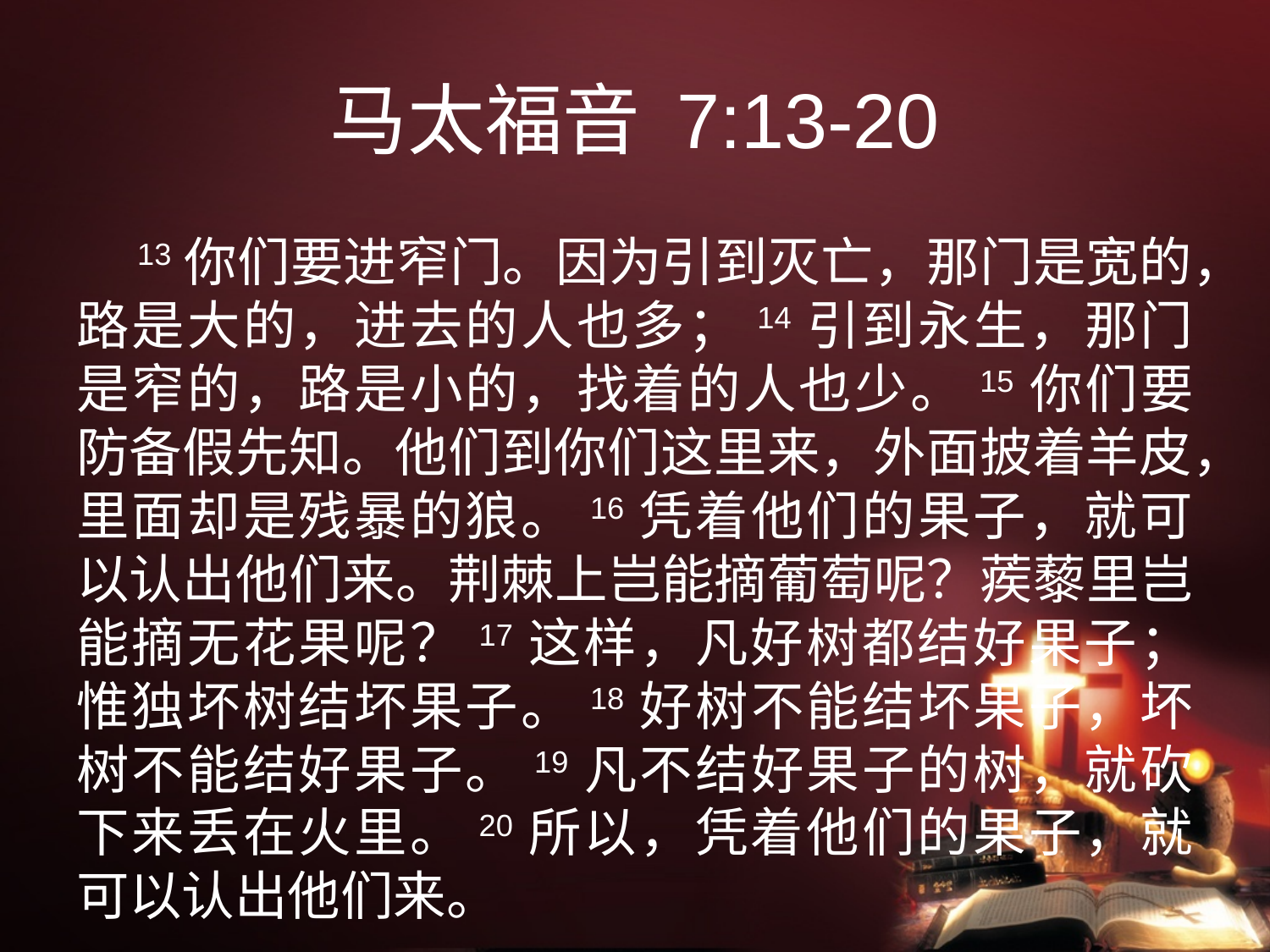

# 马太福音 7:13-20
       13你们要进窄门。因为引到灭亡，那门是宽的，路是大的，进去的人也多；14引到永生，那门是窄的，路是小的，找着的人也少。15你们要防备假先知。他们到你们这里来，外面披着羊皮，里面却是残暴的狼。16凭着他们的果子，就可以认出他们来。荆棘上岂能摘葡萄呢？蒺藜里岂能摘无花果呢？17这样，凡好树都结好果子；惟独坏树结坏果子。18好树不能结坏果子，坏树不能结好果子。19凡不结好果子的树，就砍下来丢在火里。20所以，凭着他们的果子，就可以认出他们来。